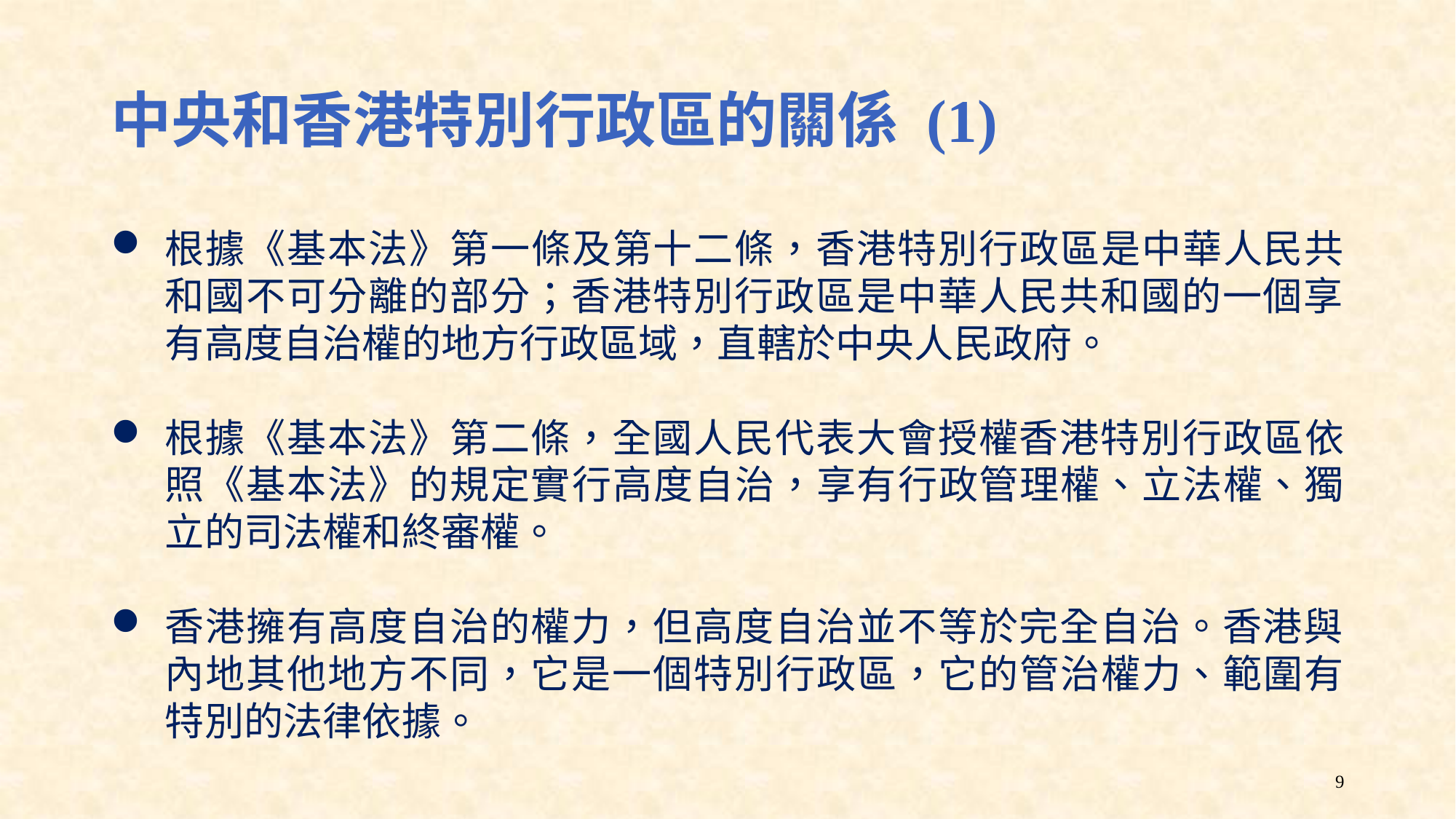

# 中央和香港特別行政區的關係 (1)
根據《基本法》第一條及第十二條，香港特別行政區是中華人民共和國不可分離的部分；香港特別行政區是中華人民共和國的一個享有高度自治權的地方行政區域，直轄於中央人民政府。

根據《基本法》第二條，全國人民代表大會授權香港特別行政區依照《基本法》的規定實行高度自治，享有行政管理權、立法權、獨立的司法權和終審權。

香港擁有高度自治的權力，但高度自治並不等於完全自治。香港與內地其他地方不同，它是一個特別行政區，它的管治權力、範圍有特別的法律依據。

9